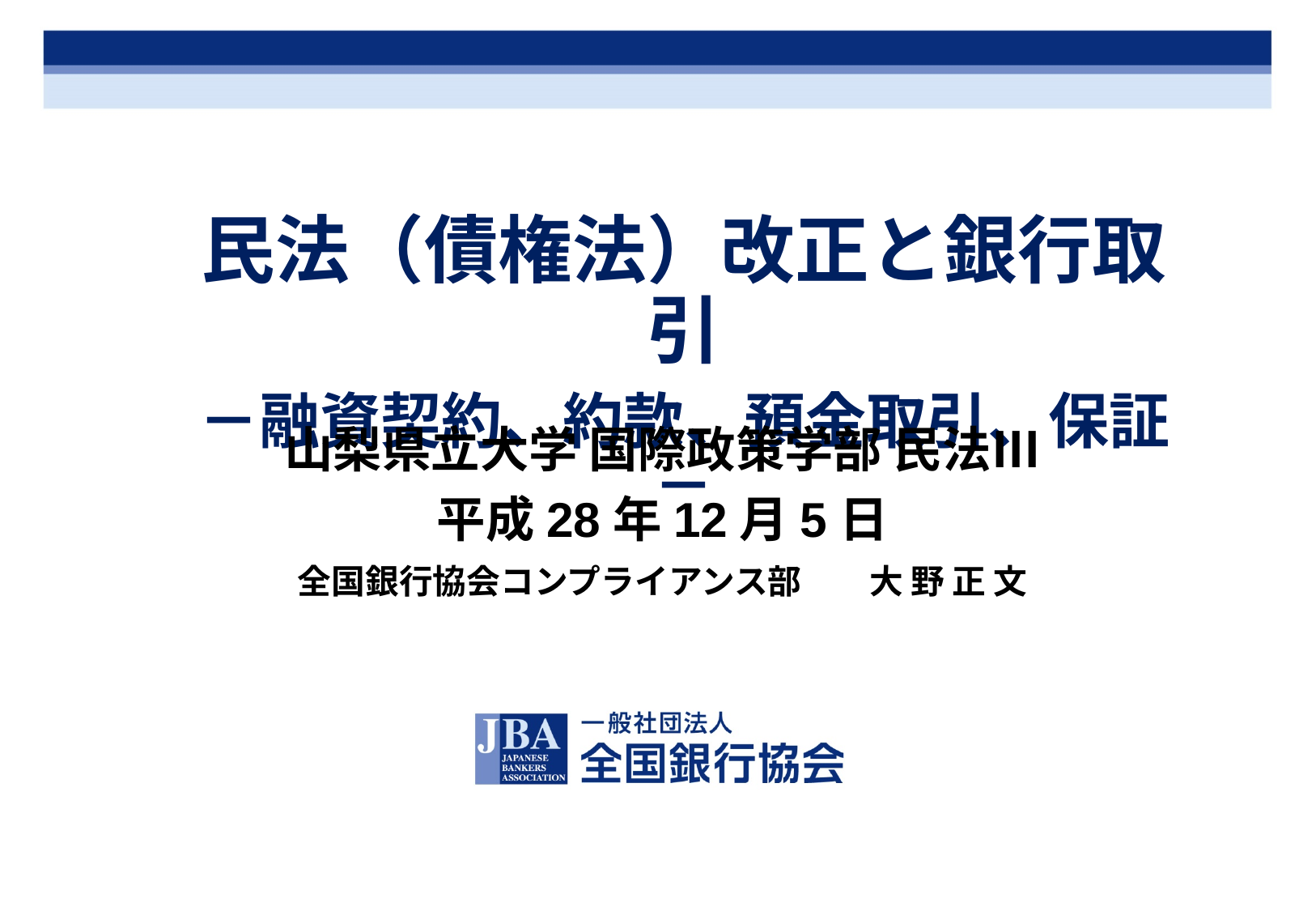

民法（債権法）改正と銀行取引
－融資契約、約款、預金取引、保証－
山梨県立大学 国際政策学部 民法Ⅲ
平成28年12月5日
全国銀行協会コンプライアンス部　　大 野 正 文